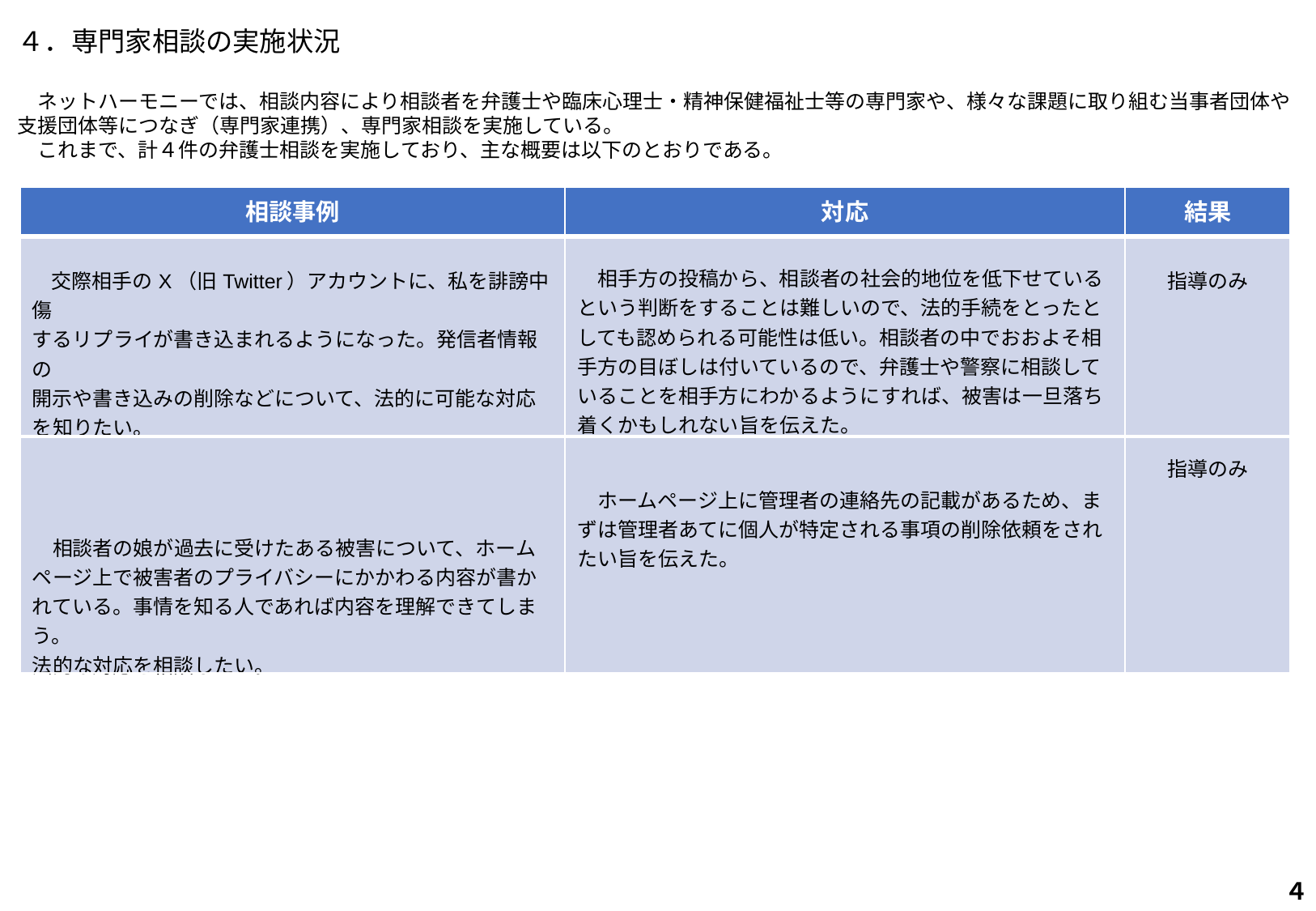

４．専門家相談の実施状況

　ネットハーモニーでは、相談内容により相談者を弁護士や臨床心理士・精神保健福祉士等の専門家や、様々な課題に取り組む当事者団体や
支援団体等につなぎ（専門家連携）、専門家相談を実施している。
　これまで、計４件の弁護士相談を実施しており、主な概要は以下のとおりである。
| 相談事例 | 対応 | 結果 |
| --- | --- | --- |
| 交際相手のX（旧Twitter）アカウントに、私を誹謗中傷 するリプライが書き込まれるようになった。発信者情報の 開示や書き込みの削除などについて、法的に可能な対応を知りたい。 　相談者の娘が過去に受けたある被害について、ホームページ上で被害者のプライバシーにかかわる内容が書かれている。事情を知る人であれば内容を理解できてしまう。 法的な対応を相談したい。 | 相手方の投稿から、相談者の社会的地位を低下せているという判断をすることは難しいので、法的手続をとったとしても認められる可能性は低い。相談者の中でおおよそ相手方の目ぼしは付いているので、弁護士や警察に相談していることを相手方にわかるようにすれば、被害は一旦落ち着くかもしれない旨を伝えた。 　ホームページ上に管理者の連絡先の記載があるため、まずは管理者あてに個人が特定される事項の削除依頼をされたい旨を伝えた。 | 指導のみ 指導のみ |
４